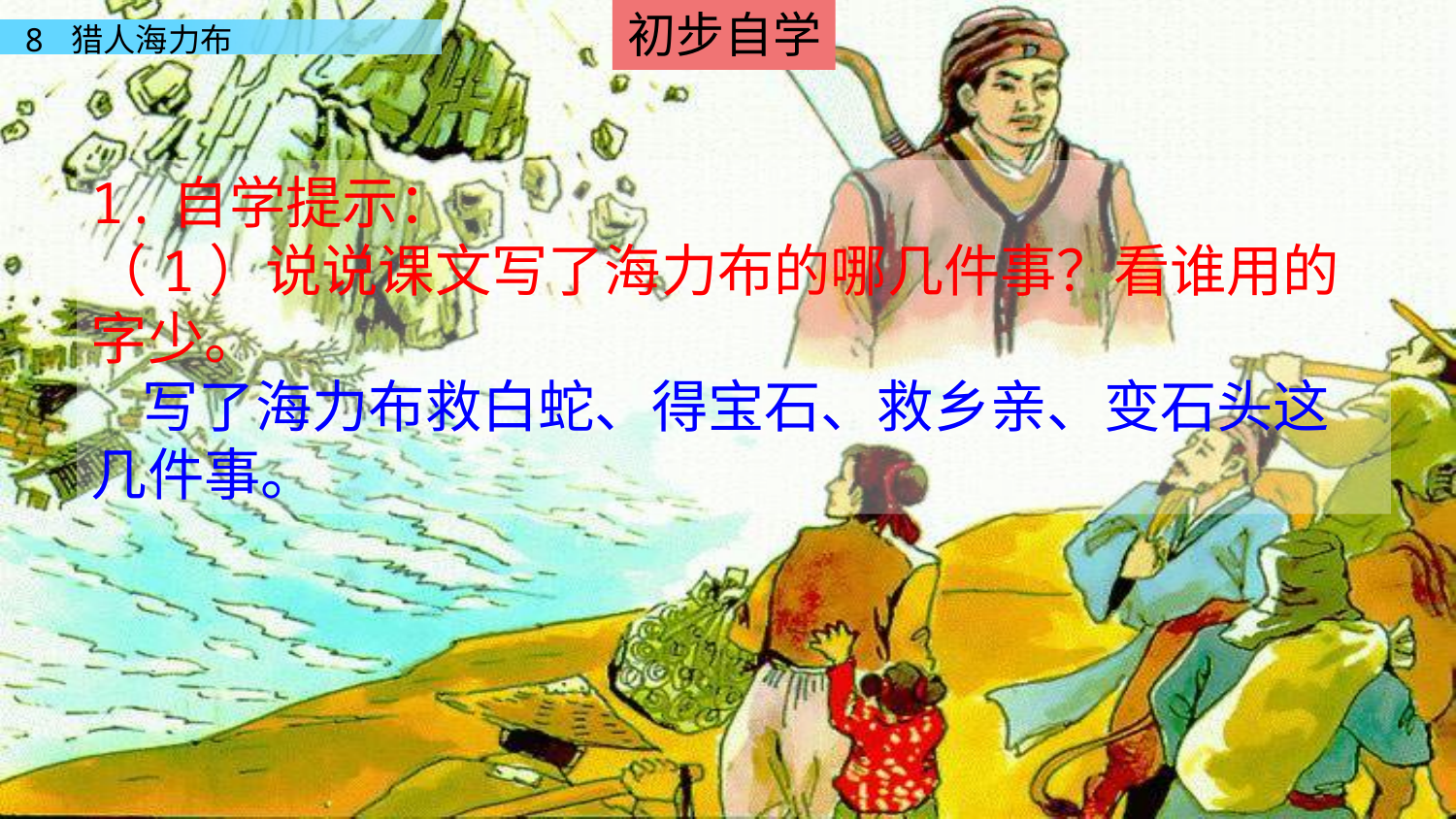

初步自学
1.自学提示：
（1）说说课文写了海力布的哪几件事？看谁用的字少。
   写了海力布救白蛇、得宝石、救乡亲、变石头这几件事。